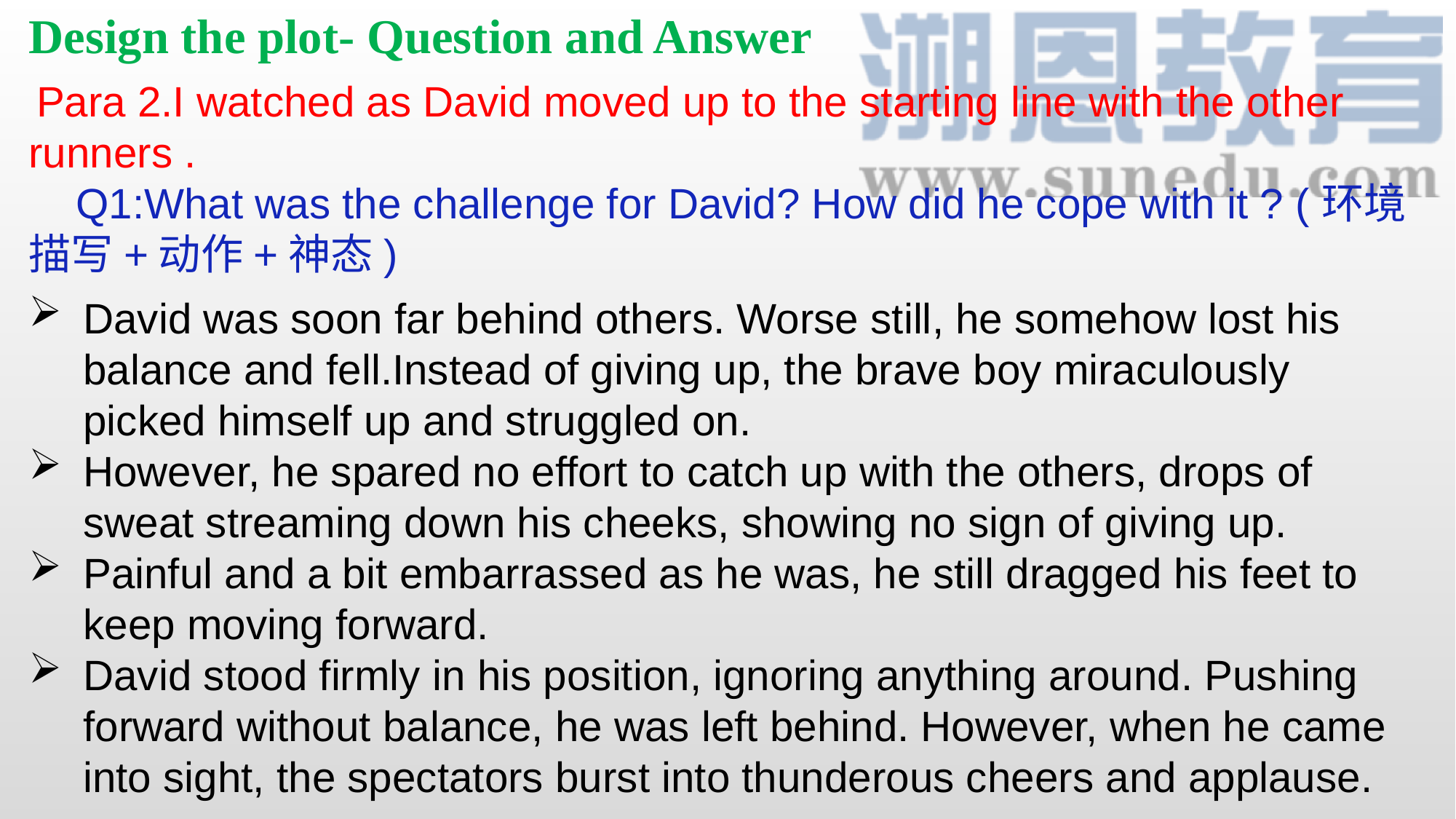

Design the plot- Question and Answer
 Para 2.I watched as David moved up to the starting line with the other runners .
    Q1:What was the challenge for David? How did he cope with it ? (环境描写+动作+神态)
David was soon far behind others. Worse still, he somehow lost his balance and fell.Instead of giving up, the brave boy miraculously picked himself up and struggled on.
However, he spared no effort to catch up with the others, drops of sweat streaming down his cheeks, showing no sign of giving up.
Painful and a bit embarrassed as he was, he still dragged his feet to keep moving forward.
David stood firmly in his position, ignoring anything around. Pushing forward without balance, he was left behind. However, when he came into sight, the spectators burst into thunderous cheers and applause.